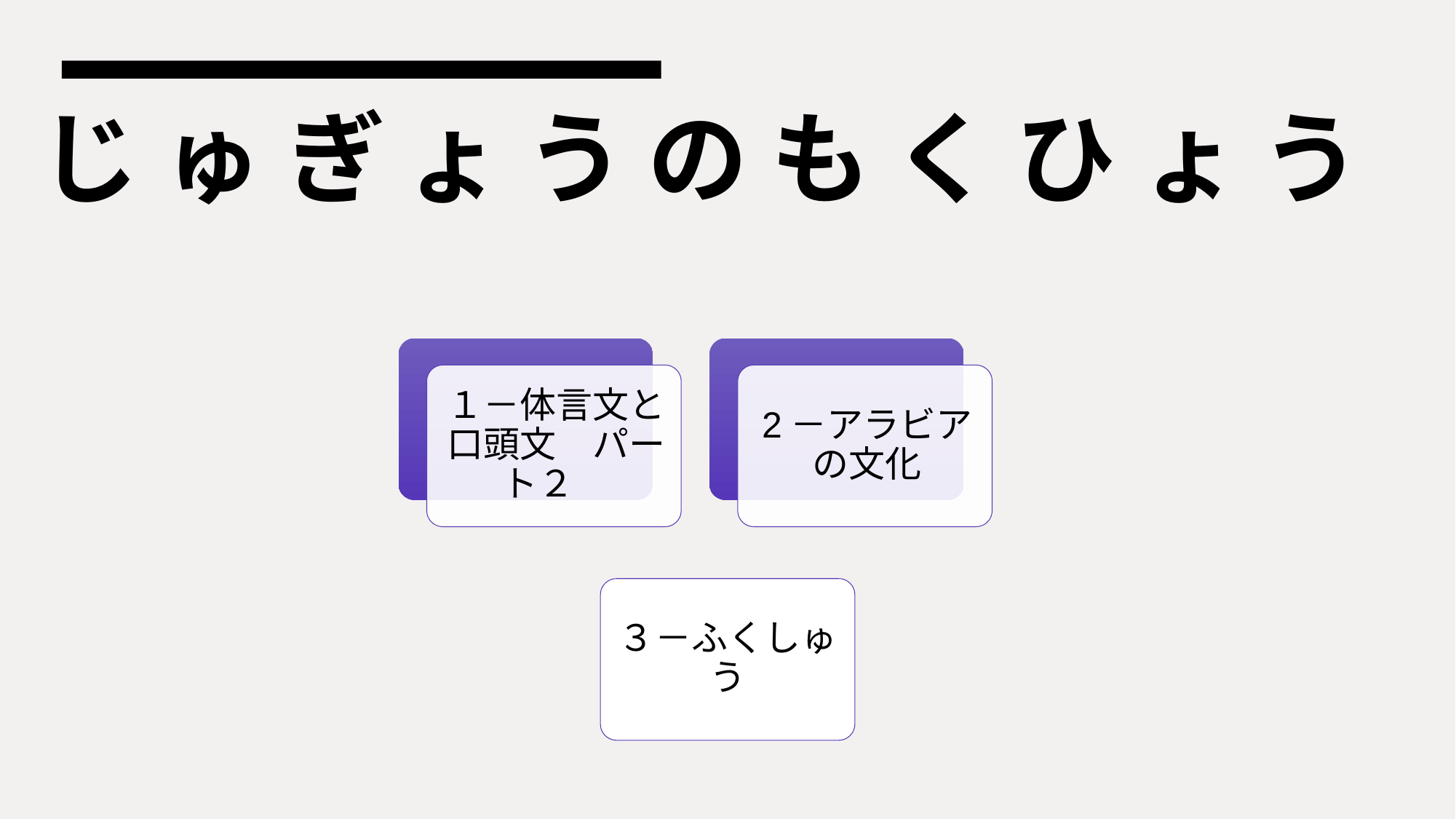

じゅぎょうのもくひょう
１－体言文と口頭文　パート２
2－アラビアの文化

３－ふくしゅう